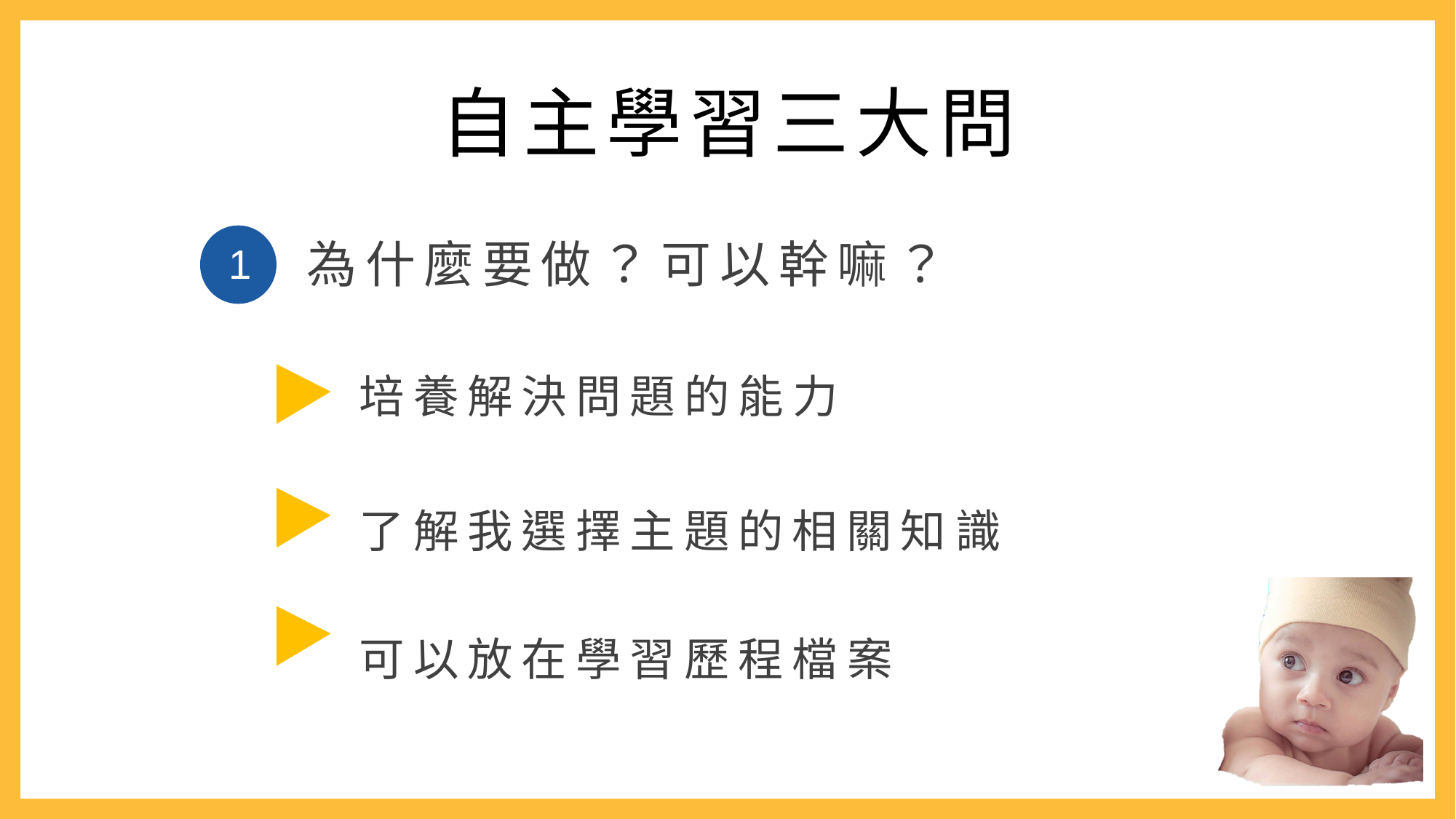

# 自主學習三大問

為什麼要做？ 可以幹嘛？
1
培養解決問題的能力
了解我選擇主題的相關知識 可以放在學習歷程檔案